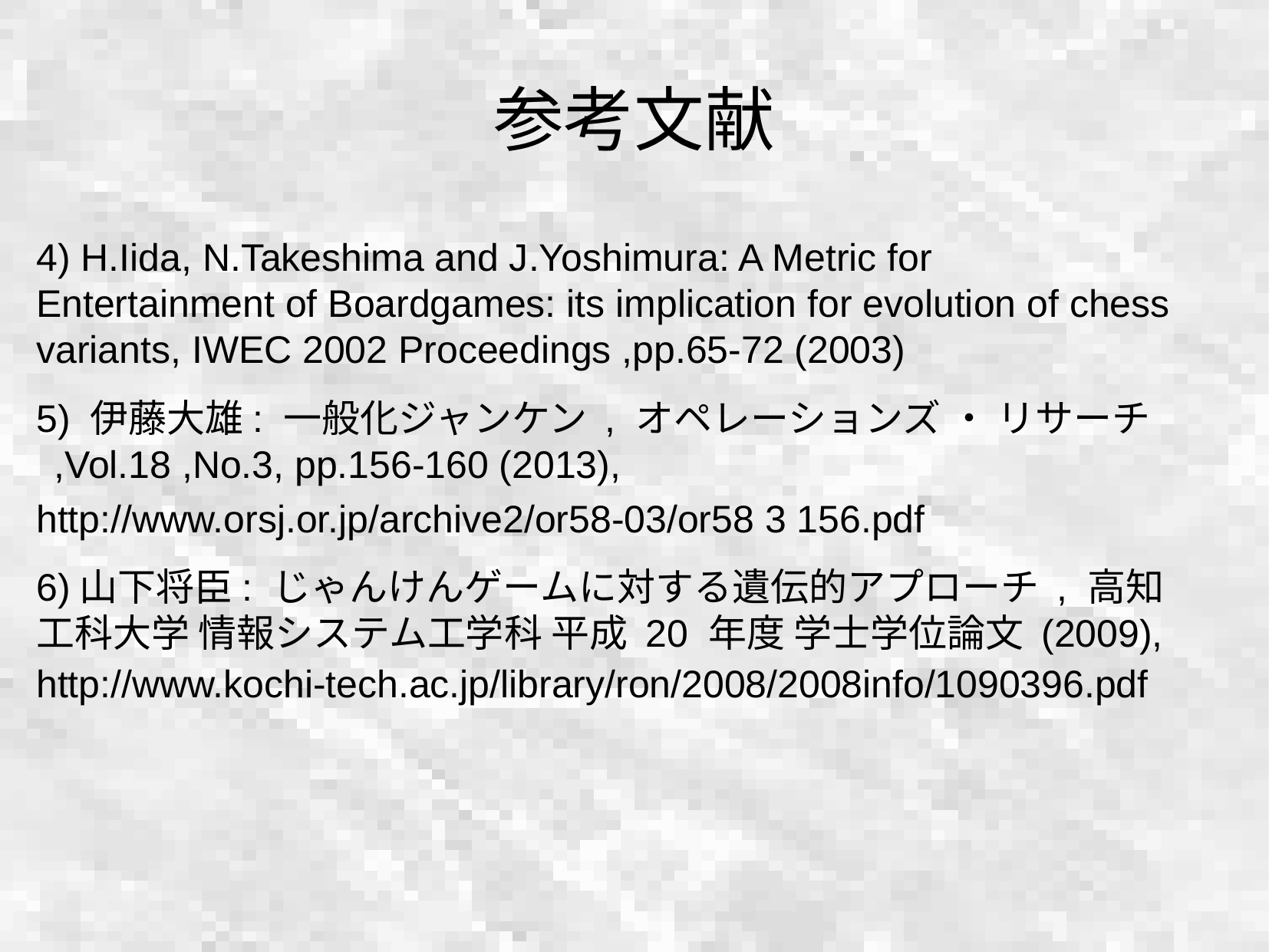

参考文献
4) H.Iida, N.Takeshima and J.Yoshimura: A Metric for Entertainment of Boardgames: its implication for evolution of chess variants, IWEC 2002 Proceedings ,pp.65-72 (2003)
5) 伊藤大雄: 一般化ジャンケン , オペレーションズ ・ リサーチ ,Vol.18 ,No.3, pp.156-160 (2013),
http://www.orsj.or.jp/archive2/or58-03/or58 3 156.pdf
6)山下将臣: じゃんけんゲームに対する遺伝的アプローチ , 高知工科大学 情報システム工学科 平成 20 年度 学士学位論文 (2009),
http://www.kochi-tech.ac.jp/library/ron/2008/2008info/1090396.pdf